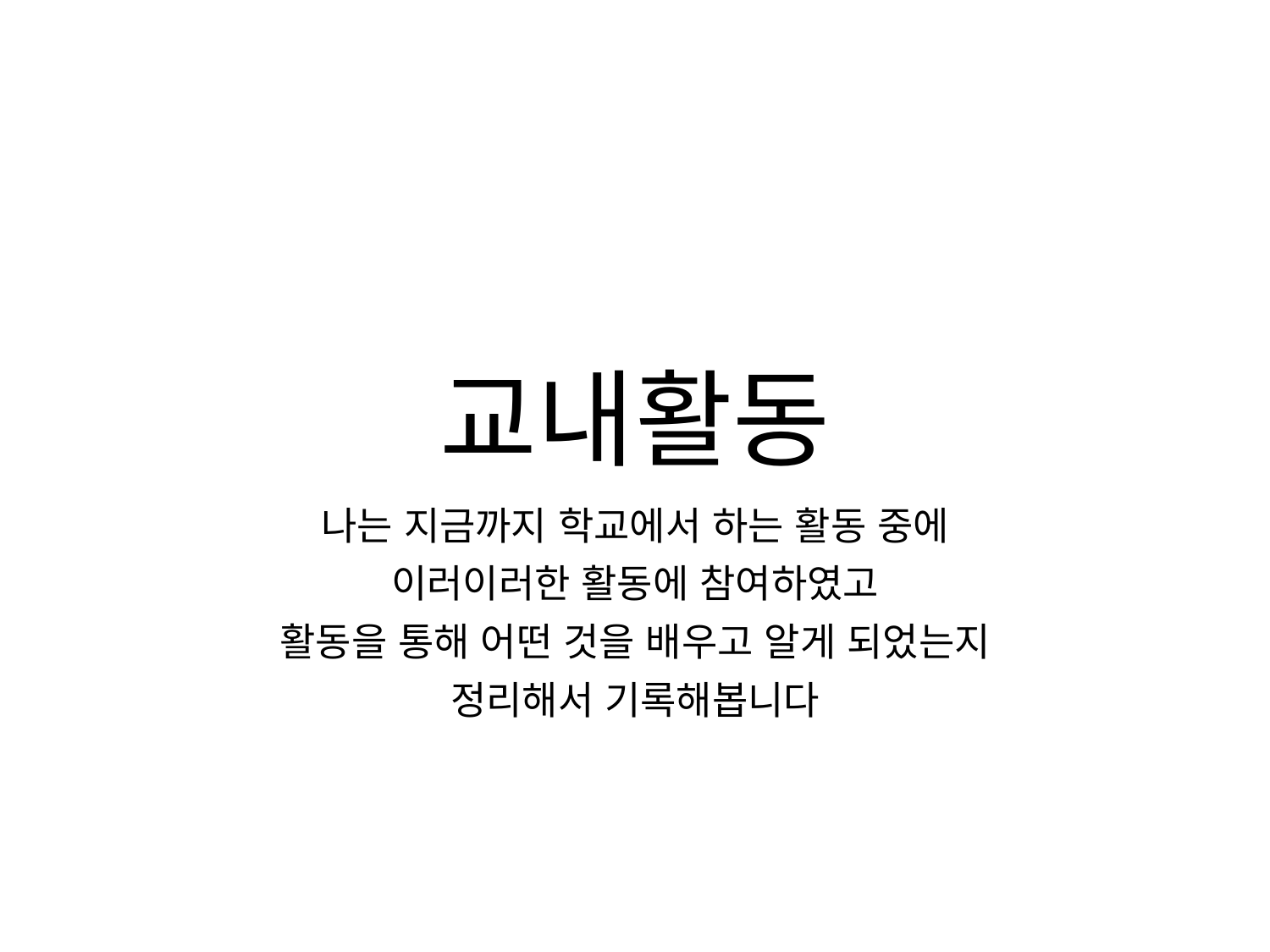

# 교내활동
나는 지금까지 학교에서 하는 활동 중에
이러이러한 활동에 참여하였고
활동을 통해 어떤 것을 배우고 알게 되었는지
정리해서 기록해봅니다